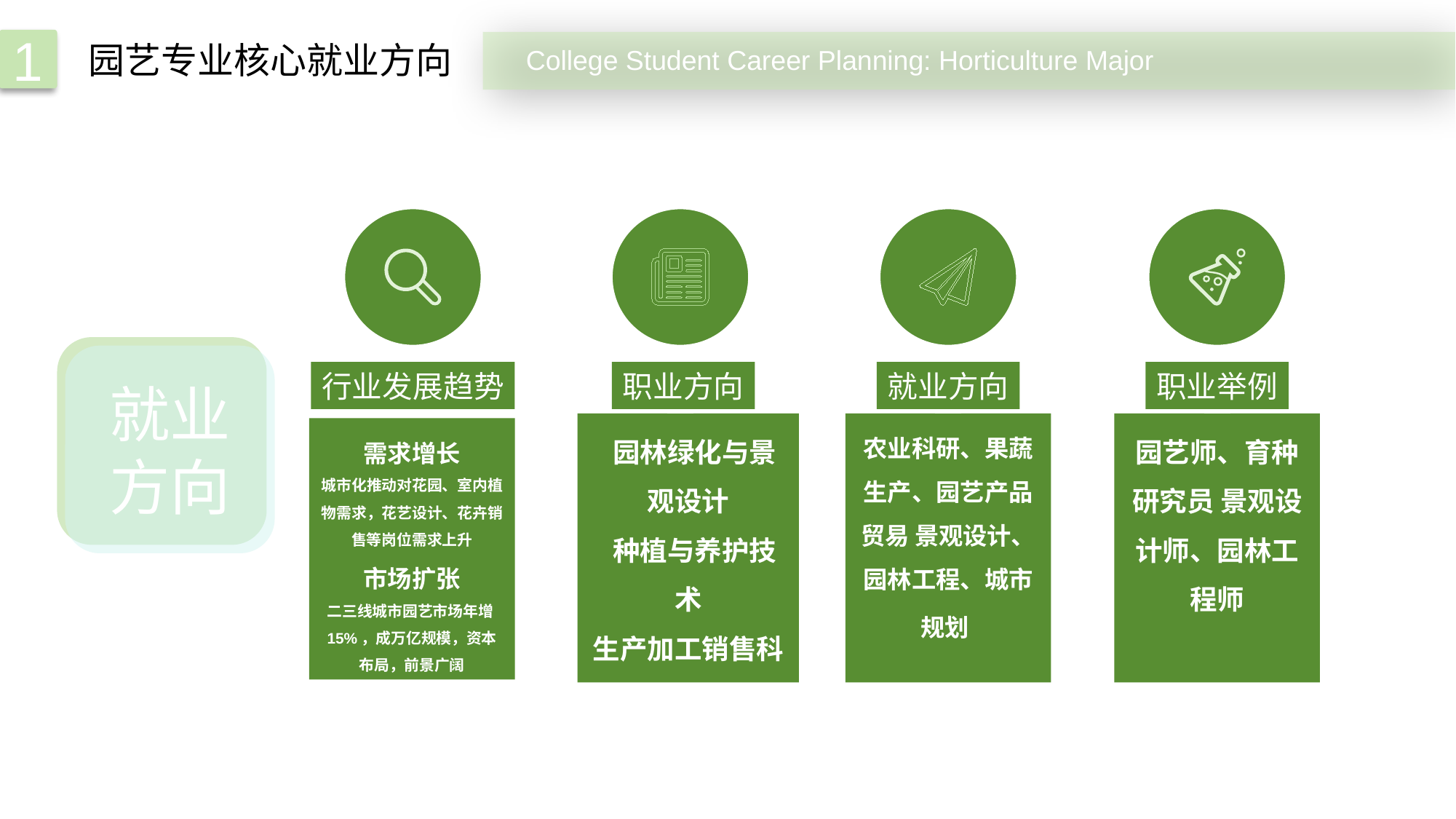

1

园艺专业核心就业方向
College Student Career Planning: Horticulture Major

就业方向
行业发展趋势
职业方向
就业方向
职业举例
 园林绿化与景观设计
 种植与养护技术
生产加工销售科研及教育
自由职业
农业科研、果蔬生产、园艺产品贸易 景观设计、园林工程、城市规划
园艺师、育种研究员 景观设计师、园林工程师
需求增长
城市化推动对花园、室内植物需求，花艺设计、花卉销售等岗位需求上升
市场扩张
二三线城市园艺市场年增15%，成万亿规模，资本布局，前景广阔